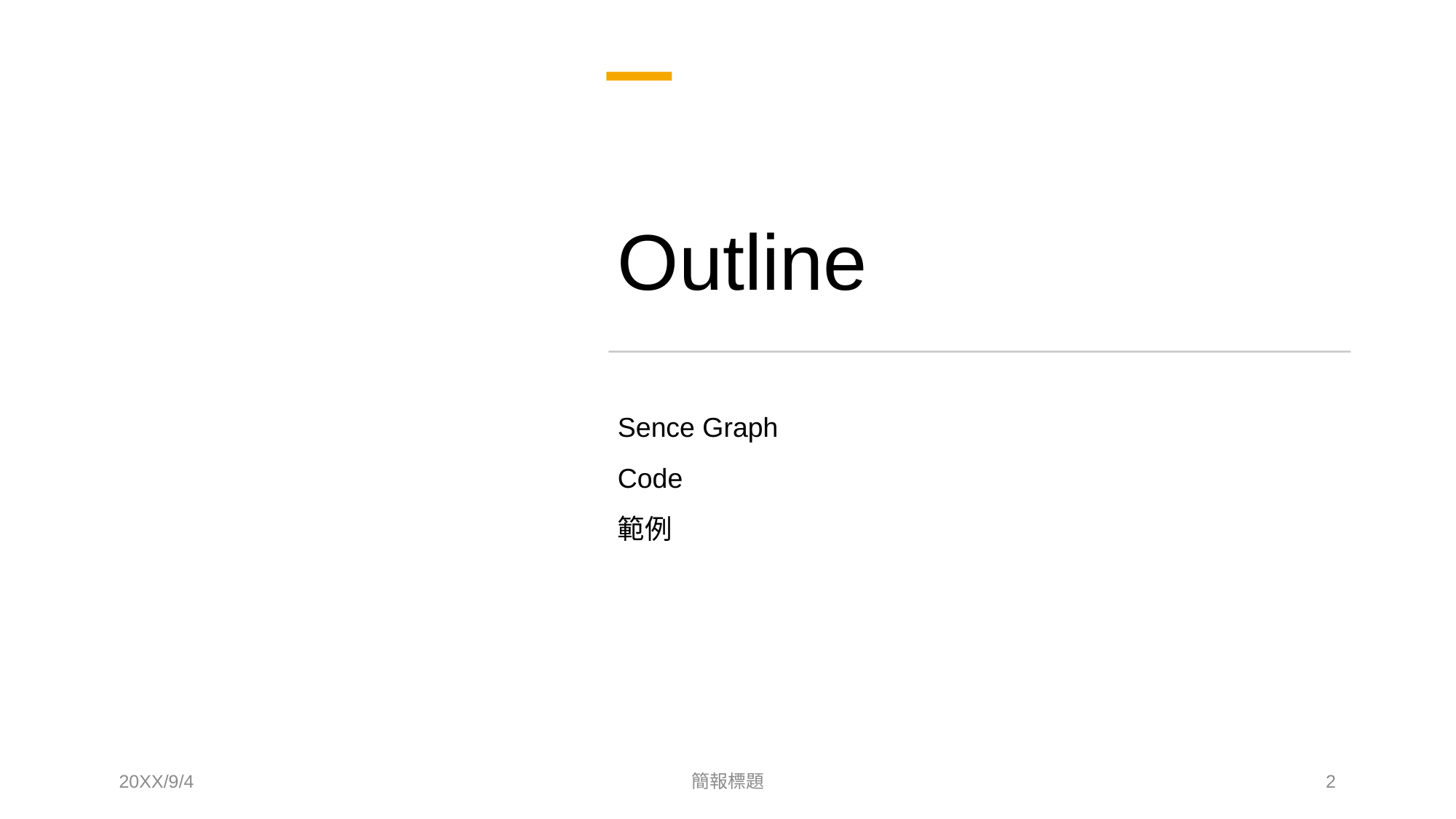

# Outline
Sence Graph
Code
範例
20XX/9/4
簡報標題
2